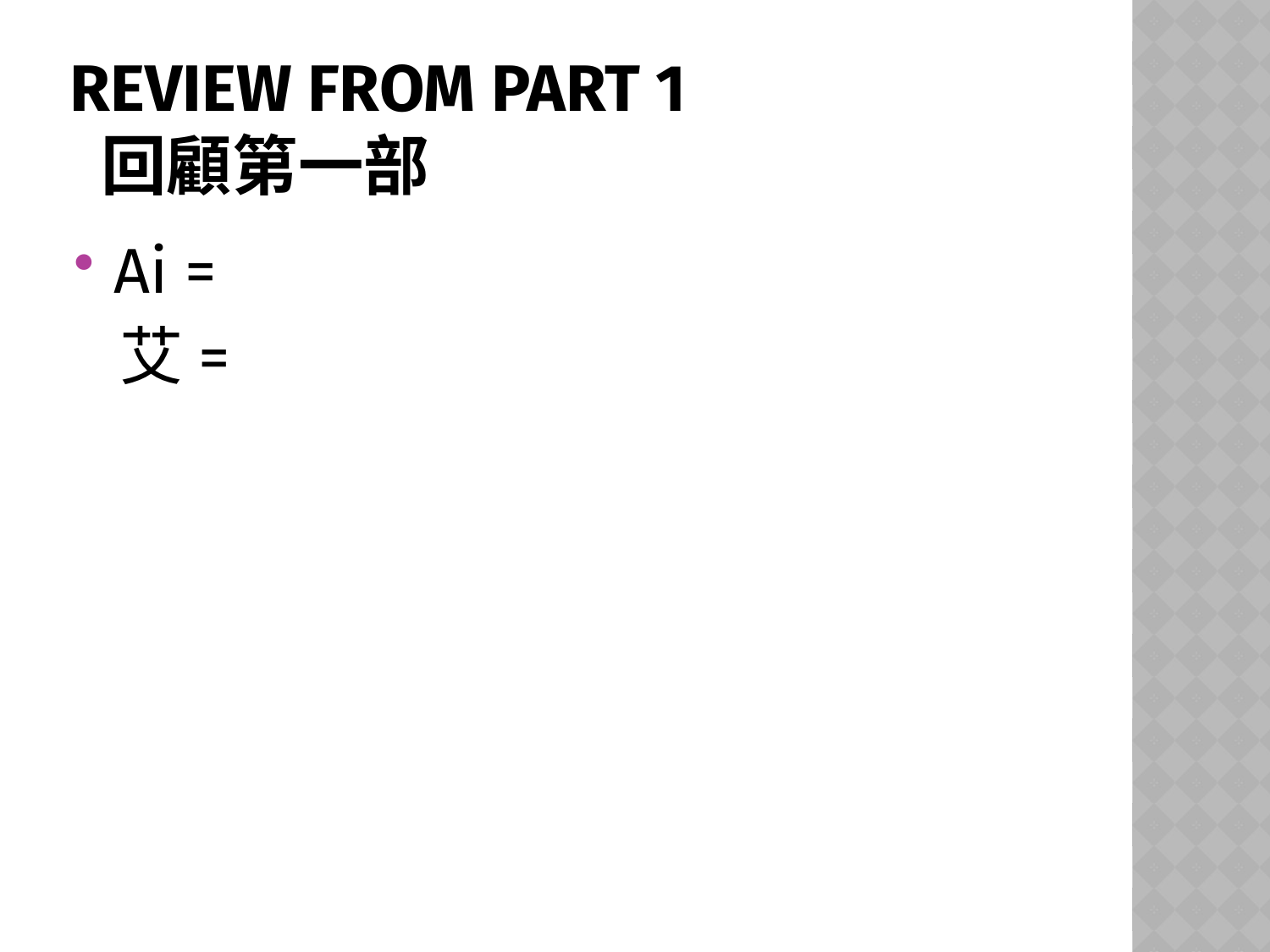

# Review from Part 1 回顧第一部
Ai =
  艾=